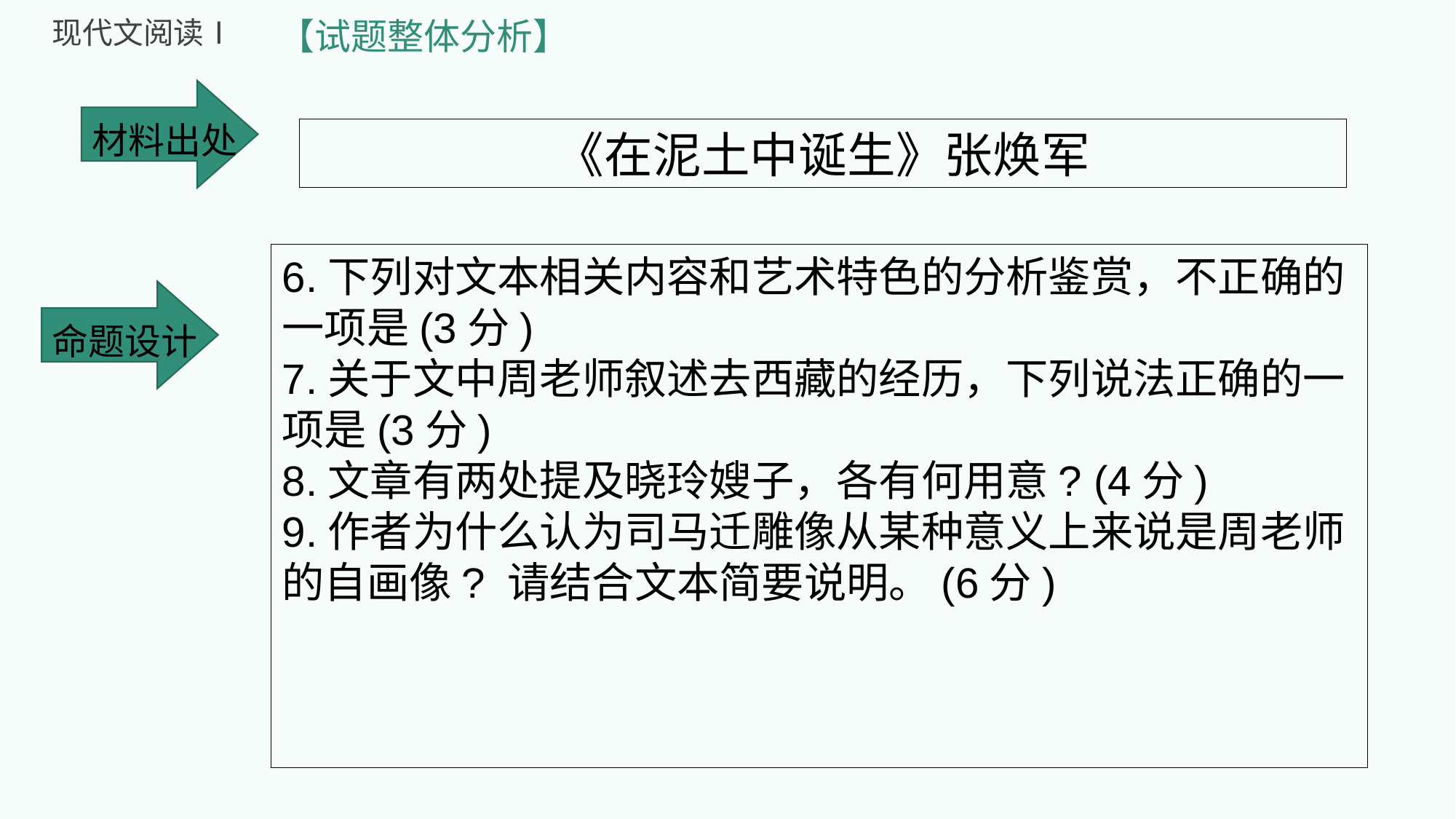

现代文阅读Ⅰ
【试题整体分析】

材料出处
《在泥土中诞生》张焕军
6.下列对文本相关内容和艺术特色的分析鉴赏，不正确的一项是(3分)
7.关于文中周老师叙述去西藏的经历，下列说法正确的一项是(3分)
8.文章有两处提及晓玲嫂子，各有何用意? (4分)
9.作者为什么认为司马迁雕像从某种意义上来说是周老师的自画像? 请结合文本简要说明。(6分)

命题设计